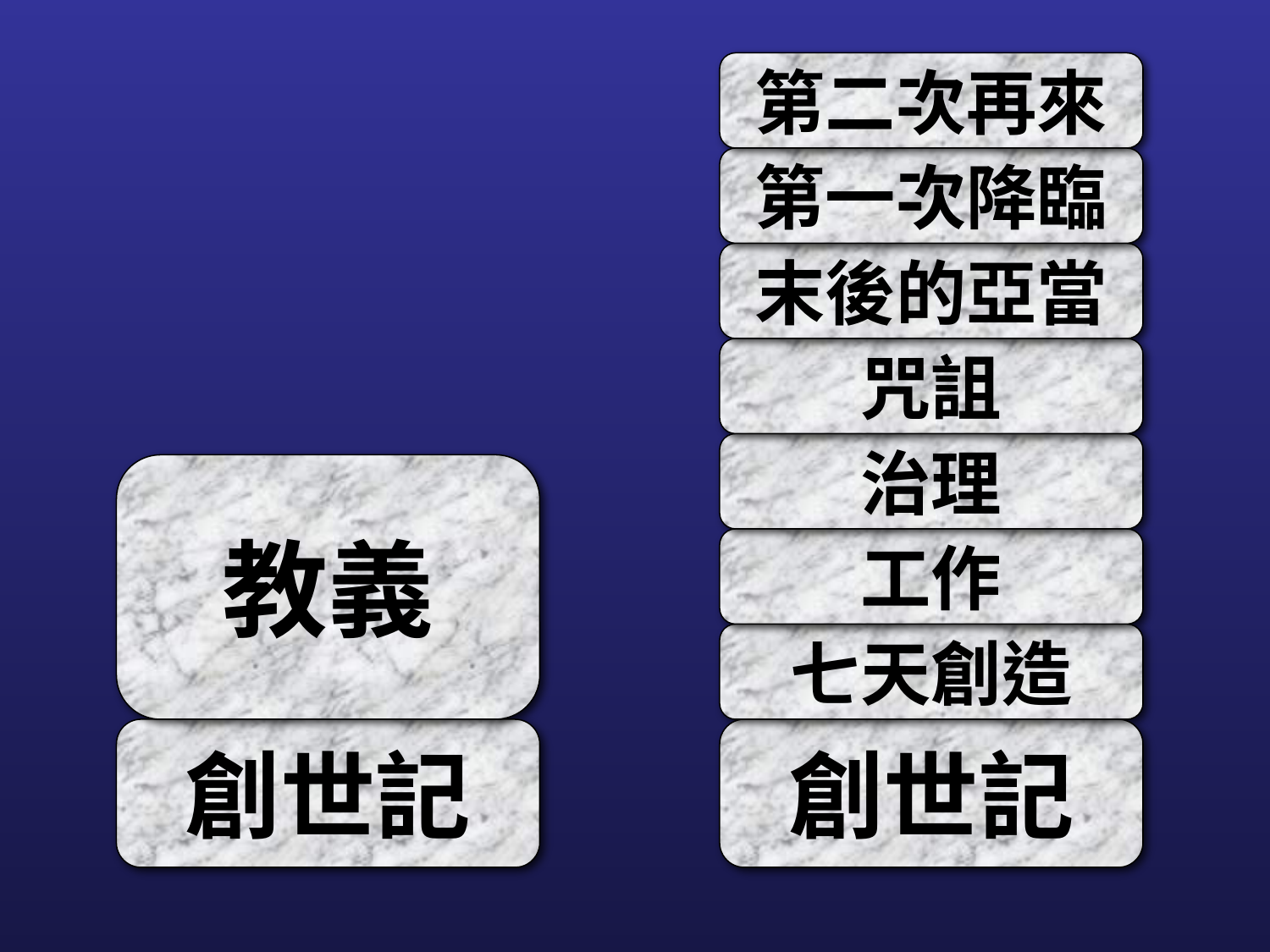

# Blocks-Genesis Doctrine & Doctrines 00405
第二次再來
第一次降臨
末後的亞當
咒詛
治理
教義
工作
七天創造
創世記
創世記